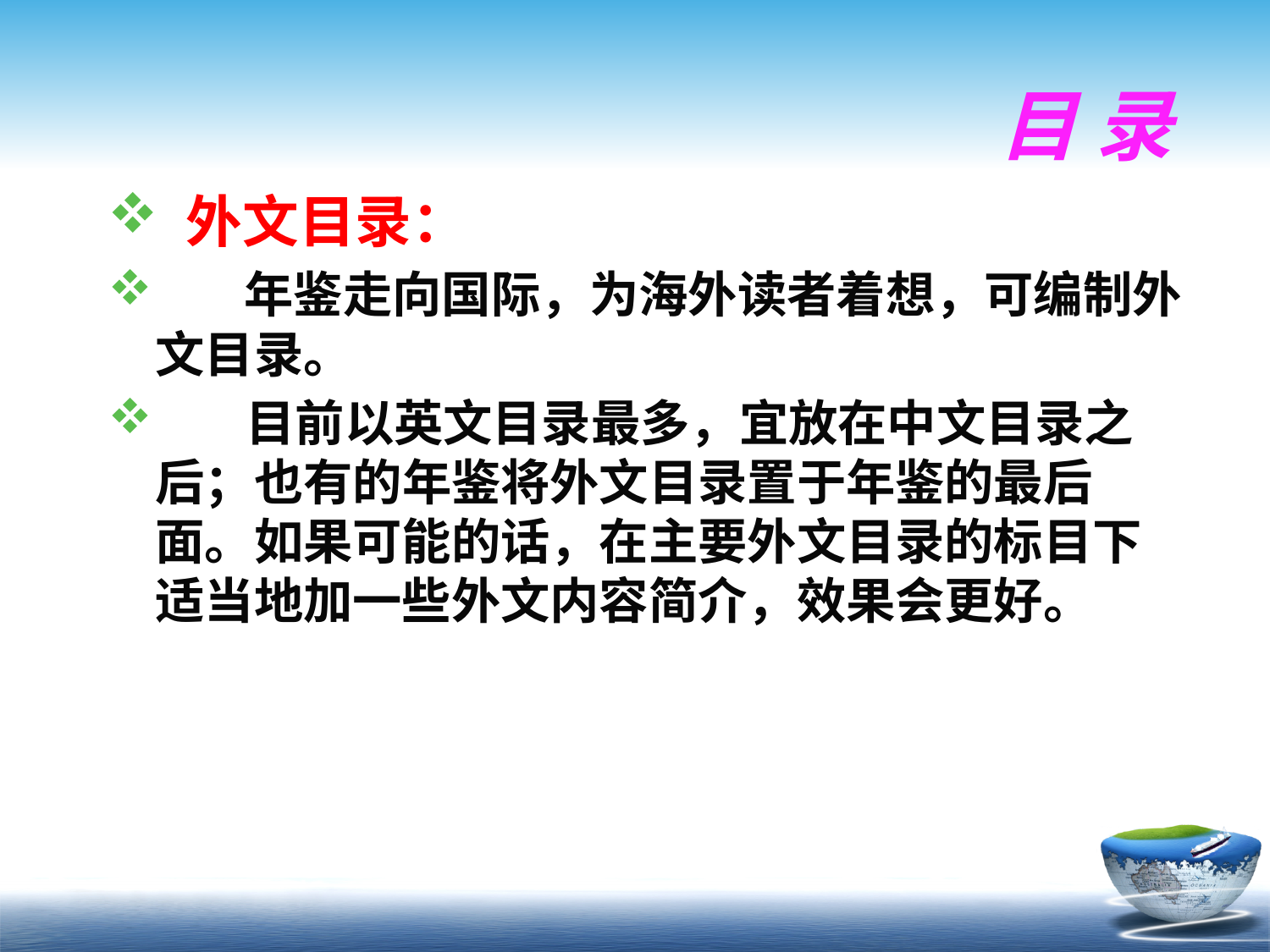

# 目 录
 外文目录：
       年鉴走向国际，为海外读者着想，可编制外文目录。
       目前以英文目录最多，宜放在中文目录之后；也有的年鉴将外文目录置于年鉴的最后面。如果可能的话，在主要外文目录的标目下适当地加一些外文内容简介，效果会更好。